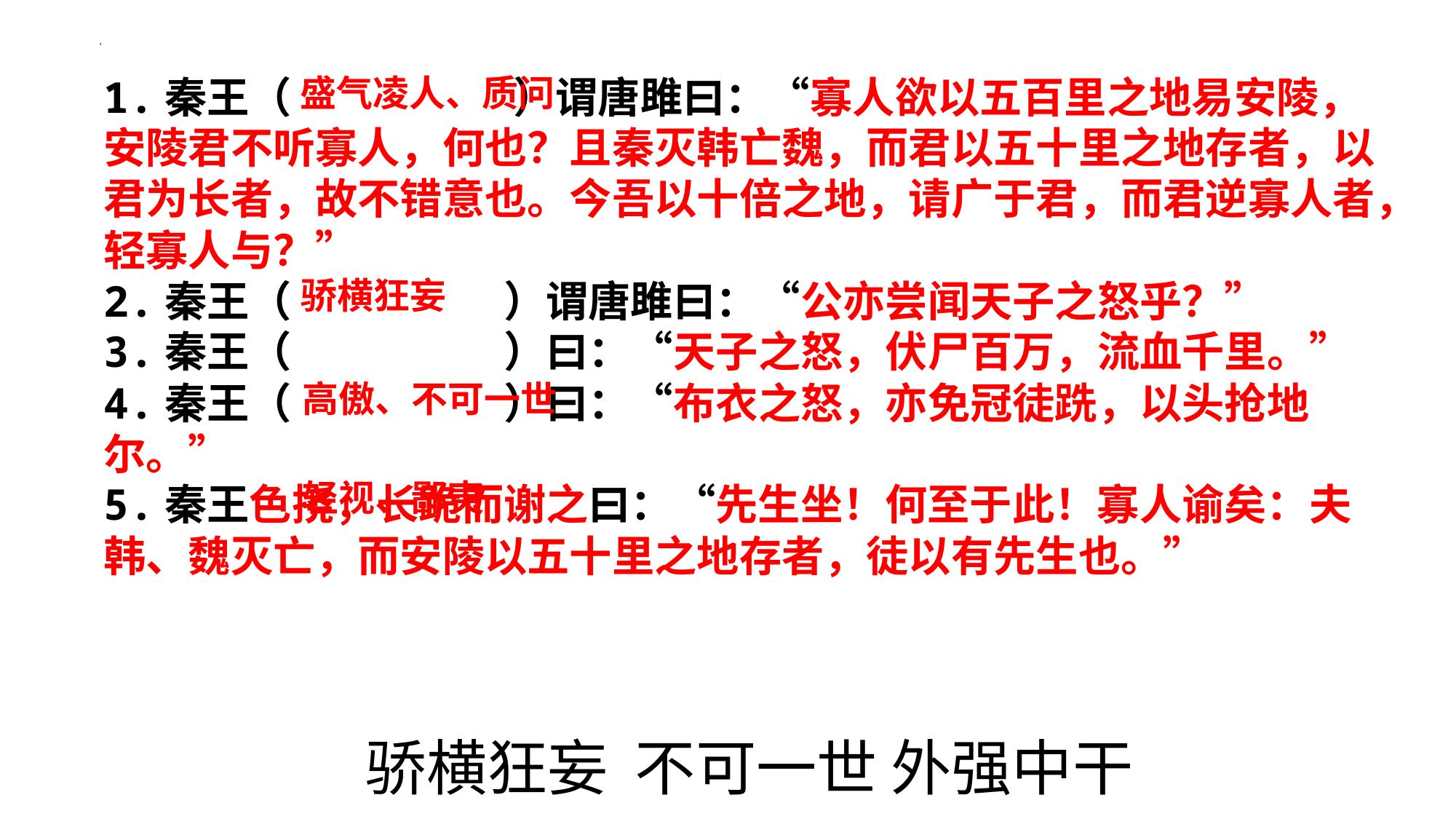

1.秦王（                       ）谓唐雎曰：“寡人欲以五百里之地易安陵，安陵君不听寡人，何也？且秦灭韩亡魏，而君以五十里之地存者，以君为长者，故不错意也。今吾以十倍之地，请广于君，而君逆寡人者，轻寡人与？”
2.秦王（                      ）谓唐雎曰：“公亦尝闻天子之怒乎？”
3.秦王（                      ）曰：“天子之怒，伏尸百万，流血千里。”
4.秦王（                      ）曰：“布衣之怒，亦免冠徒跣，以头抢地尔。”
5.秦王色挠，长跪而谢之曰：“先生坐！何至于此！寡人谕矣：夫韩、魏灭亡，而安陵以五十里之地存者，徒以有先生也。”

盛气凌人、质问
骄横狂妄
高傲、不可一世
轻视、鄙夷
骄横狂妄  不可一世 外强中干